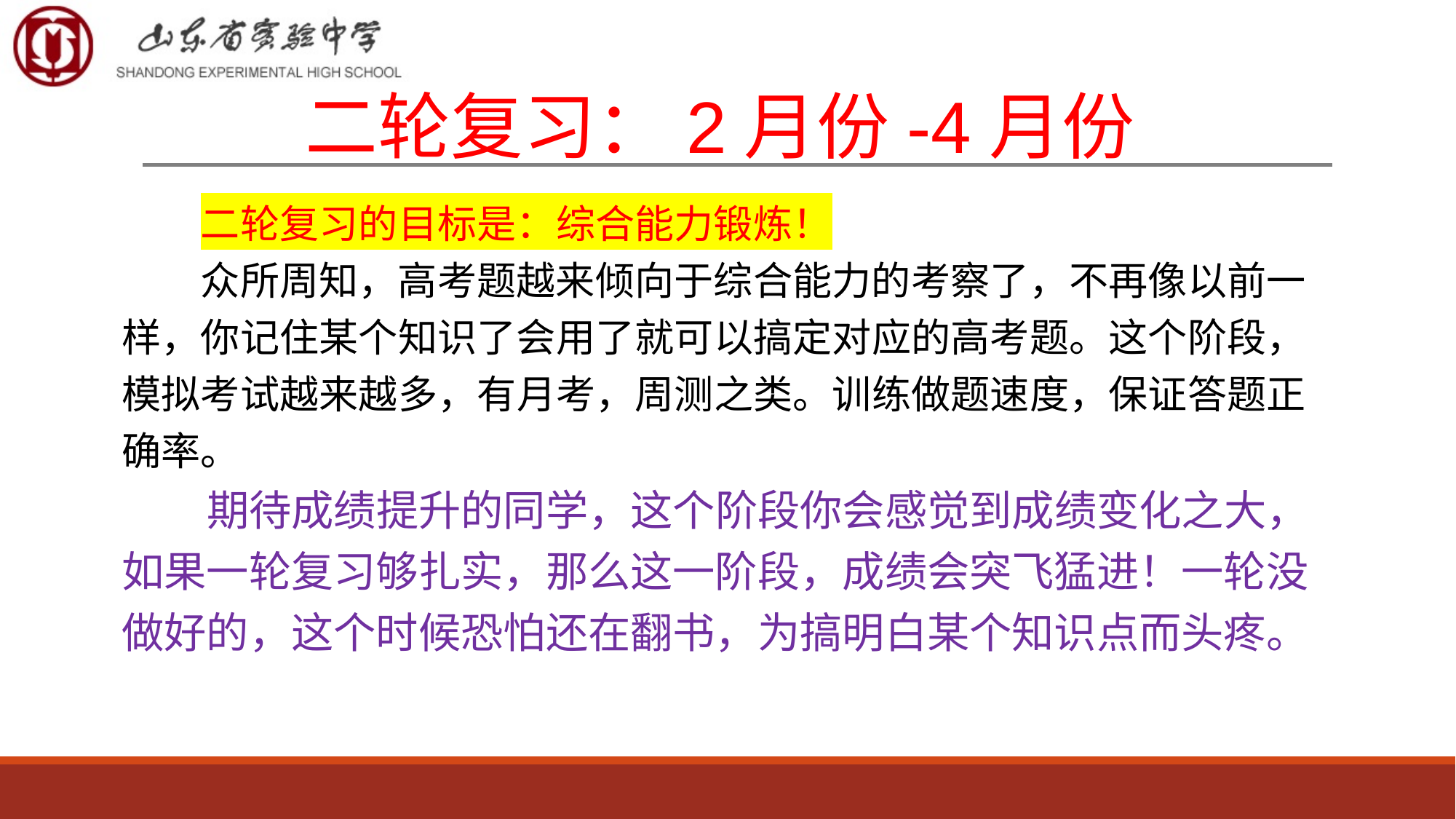

二轮复习：2月份-4月份
二轮复习的目标是：综合能力锻炼！
众所周知，高考题越来倾向于综合能力的考察了，不再像以前一样，你记住某个知识了会用了就可以搞定对应的高考题。这个阶段，模拟考试越来越多，有月考，周测之类。训练做题速度，保证答题正确率。
期待成绩提升的同学，这个阶段你会感觉到成绩变化之大，如果一轮复习够扎实，那么这一阶段，成绩会突飞猛进！一轮没做好的，这个时候恐怕还在翻书，为搞明白某个知识点而头疼。